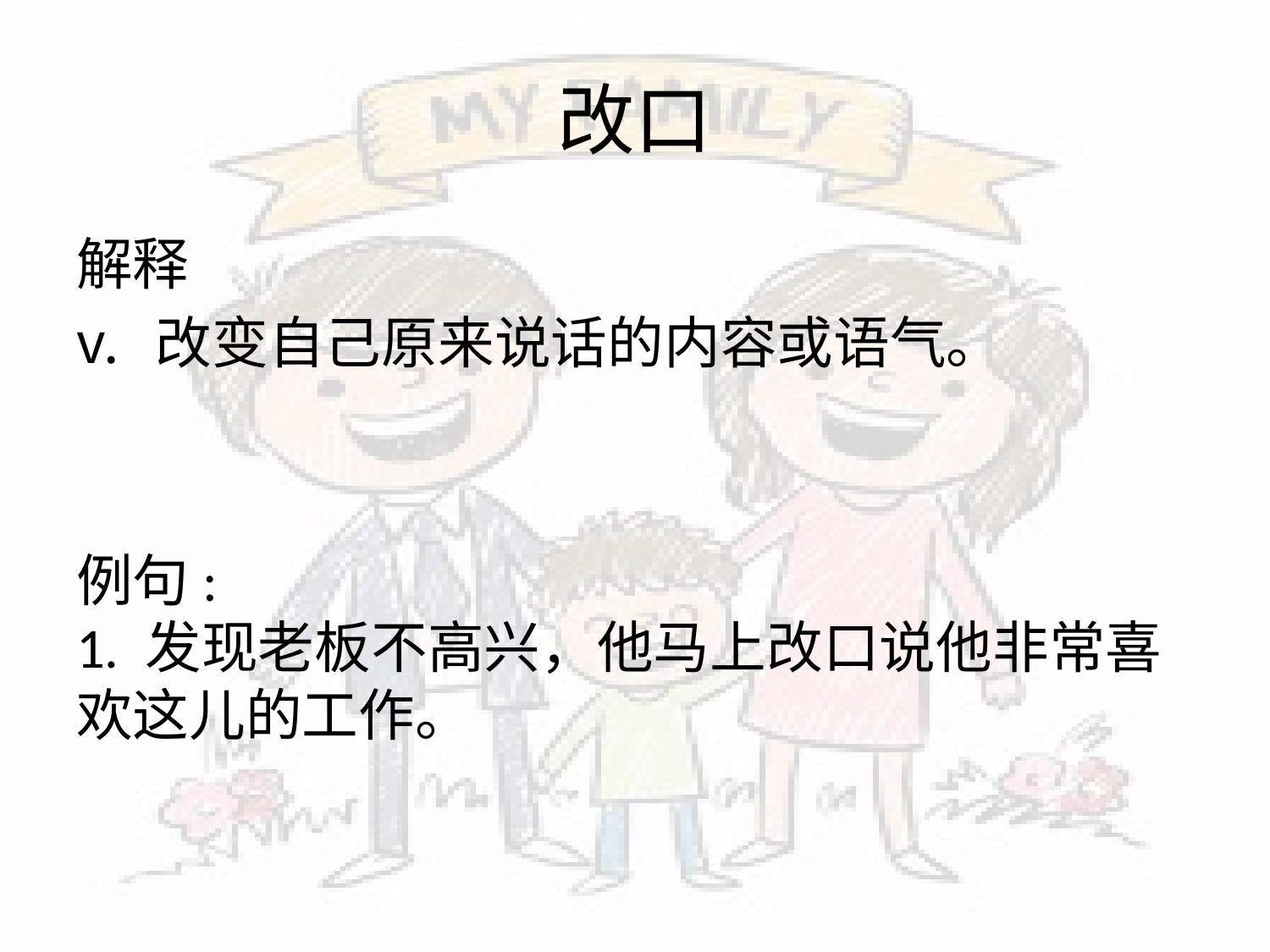

# 改口
解释
改变自己原来说话的内容或语气。

例句:
1. 发现老板不高兴，他马上改口说他非常喜欢这儿的工作。